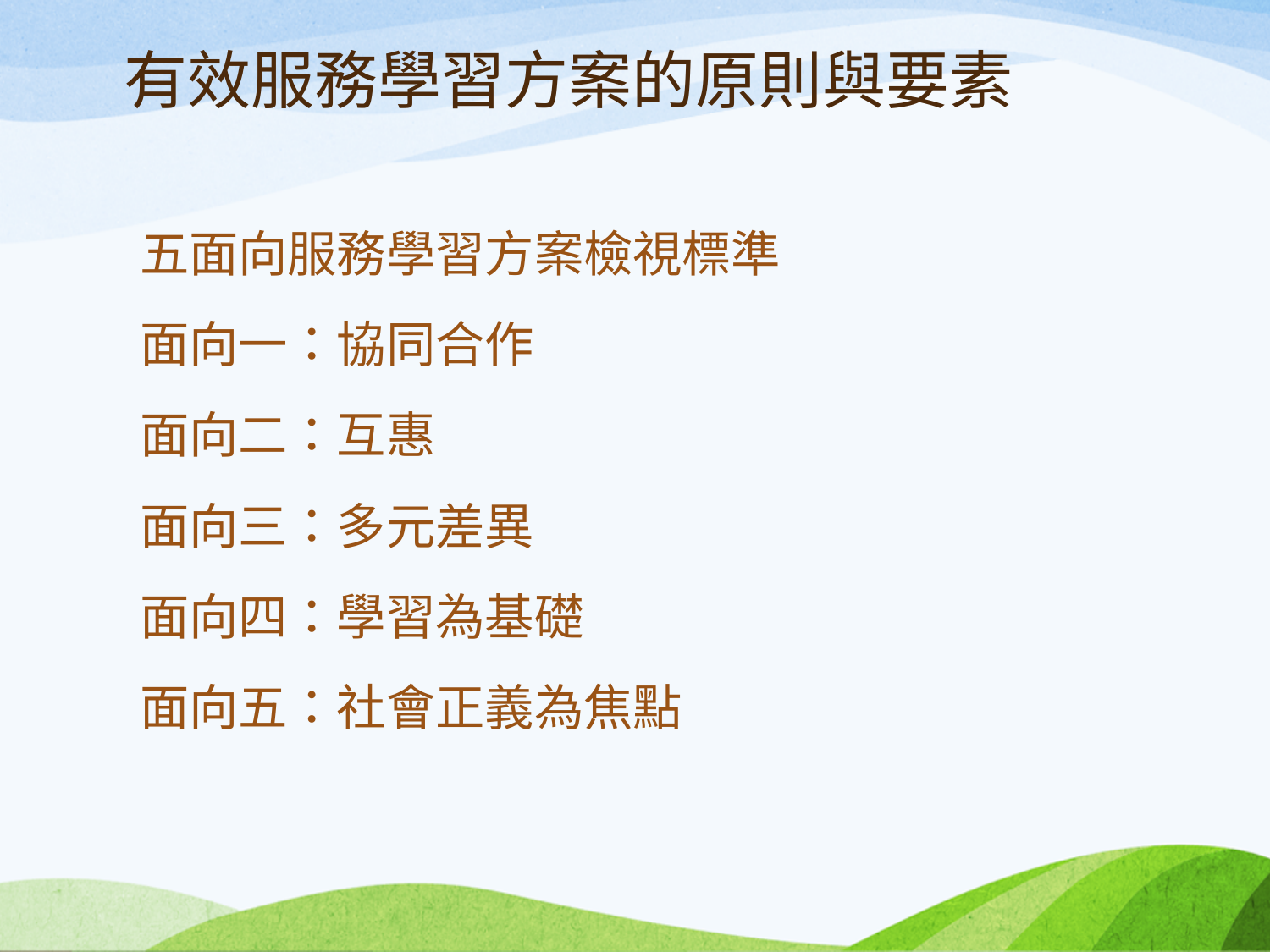

# 有效服務學習方案的原則與要素
五面向服務學習方案檢視標準
面向一：協同合作
面向二：互惠
面向三：多元差異
面向四：學習為基礎
面向五：社會正義為焦點